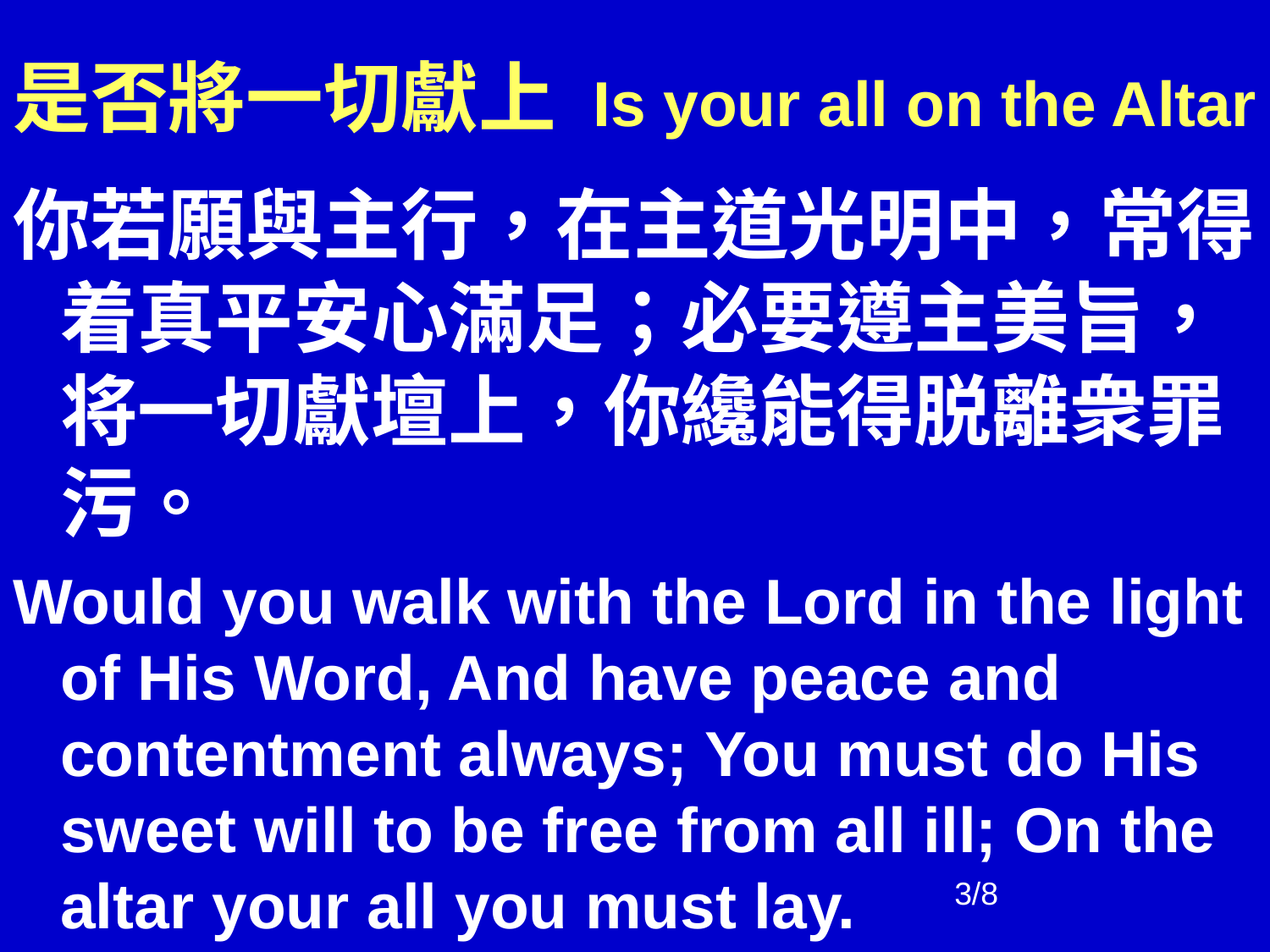

# 是否將一切獻上 Is your all on the Altar
你若願與主行，在主道光明中，常得着真平安心滿足；必要遵主美旨，将一切獻壇上，你纔能得脱離衆罪污。
Would you walk with the Lord in the light of His Word, And have peace and contentment always; You must do His sweet will to be free from all ill; On the altar your all you must lay.

3/8